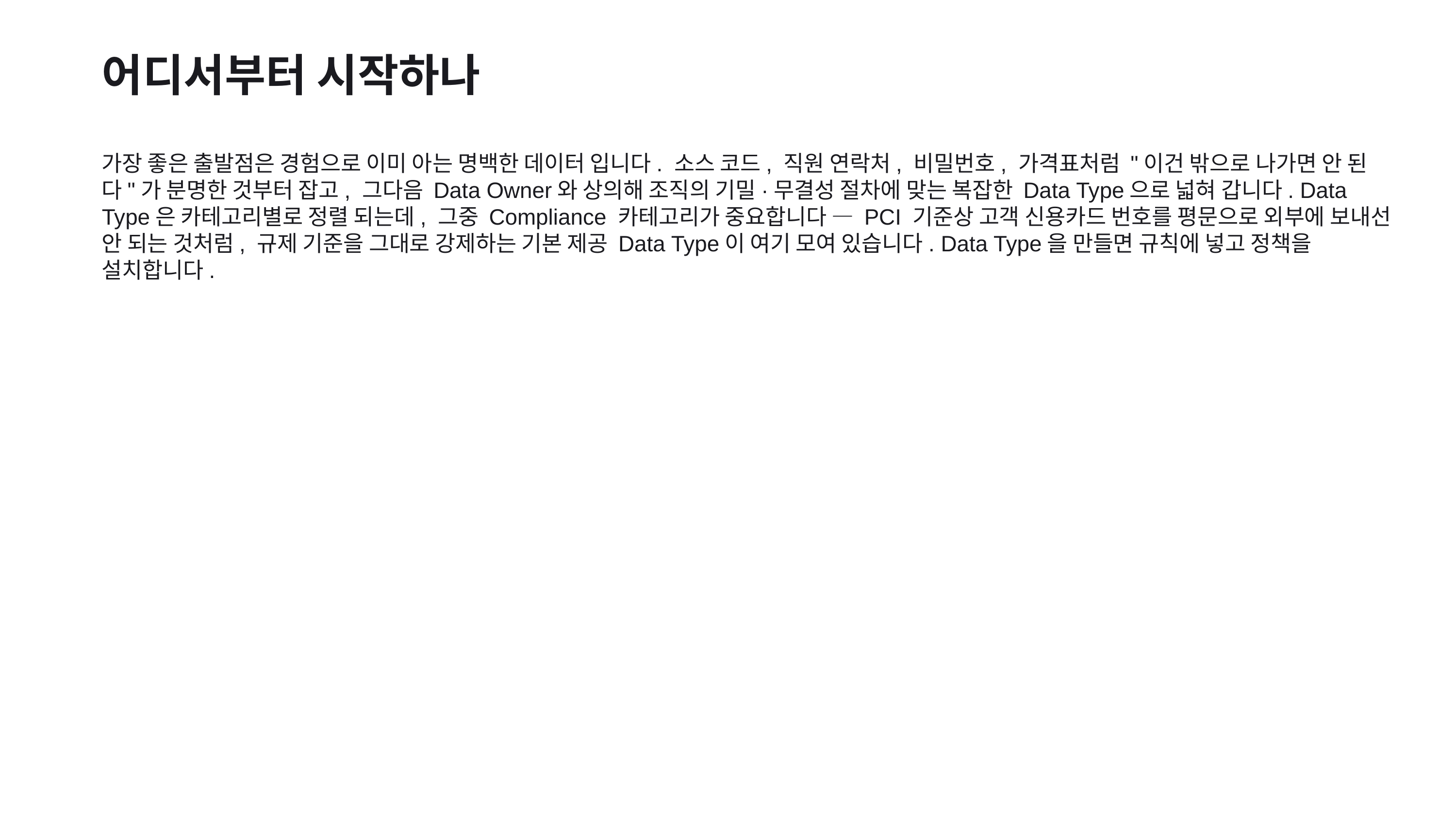

어디서부터 시작하나
가장 좋은 출발점은 경험으로 이미 아는 명백한 데이터 입니다. 소스 코드, 직원 연락처, 비밀번호, 가격표처럼 "이건 밖으로 나가면 안 된다"가 분명한 것부터 잡고, 그다음 Data Owner와 상의해 조직의 기밀·무결성 절차에 맞는 복잡한 Data Type으로 넓혀 갑니다. Data Type은 카테고리별로 정렬 되는데, 그중 Compliance 카테고리가 중요합니다 — PCI 기준상 고객 신용카드 번호를 평문으로 외부에 보내선 안 되는 것처럼, 규제 기준을 그대로 강제하는 기본 제공 Data Type이 여기 모여 있습니다. Data Type을 만들면 규칙에 넣고 정책을 설치합니다.